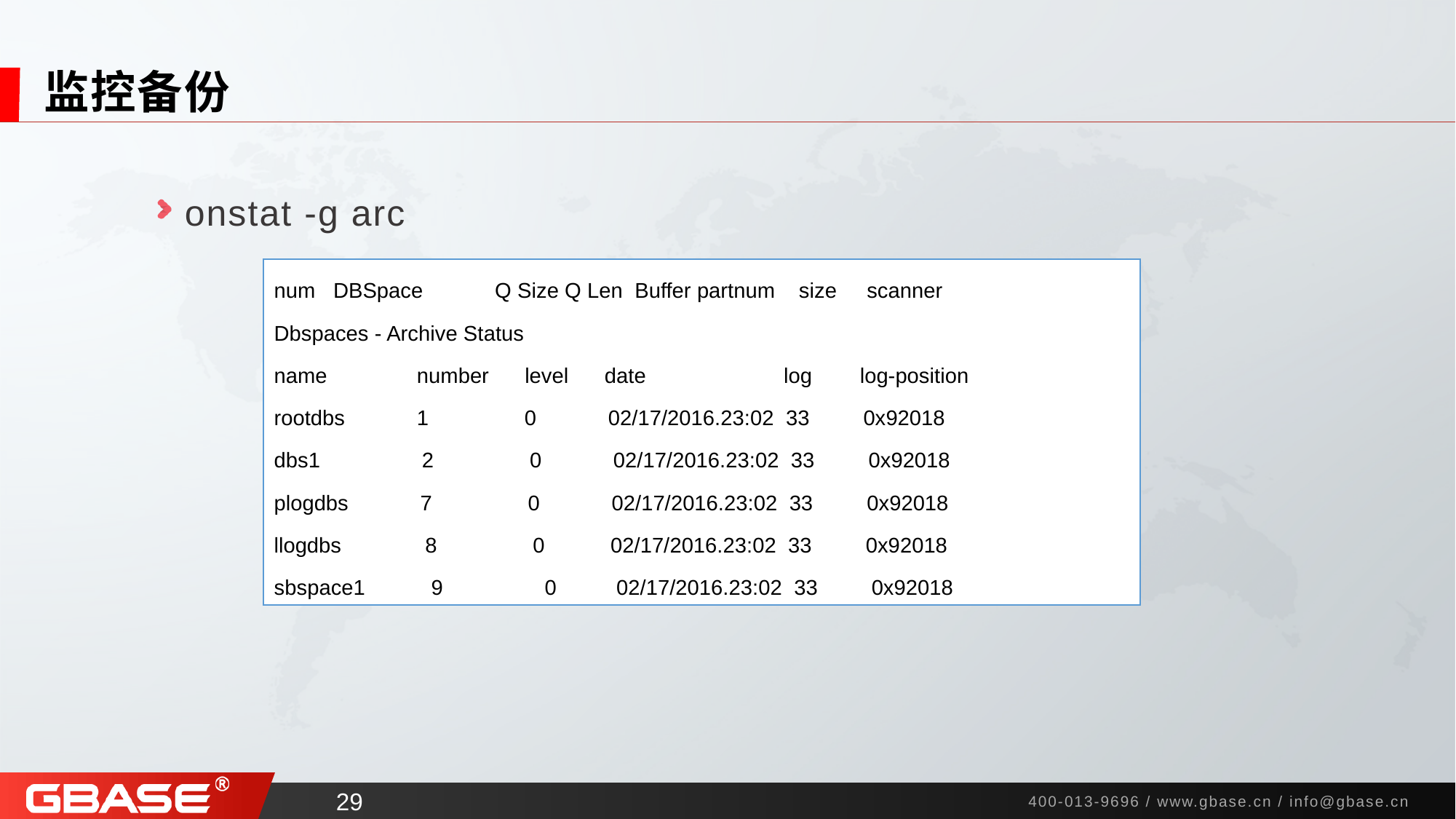

# 监控备份
onstat -g arc
num   DBSpace            Q Size Q Len  Buffer partnum    size     scanner
Dbspaces - Archive Status
name               number      level      date                       log        log-position
rootdbs            1                0            02/17/2016.23:02  33         0x92018
dbs1                 2                0            02/17/2016.23:02  33         0x92018
plogdbs            7                0            02/17/2016.23:02  33         0x92018
llogdbs              8                0           02/17/2016.23:02  33         0x92018
sbspace1           9                 0          02/17/2016.23:02  33         0x92018